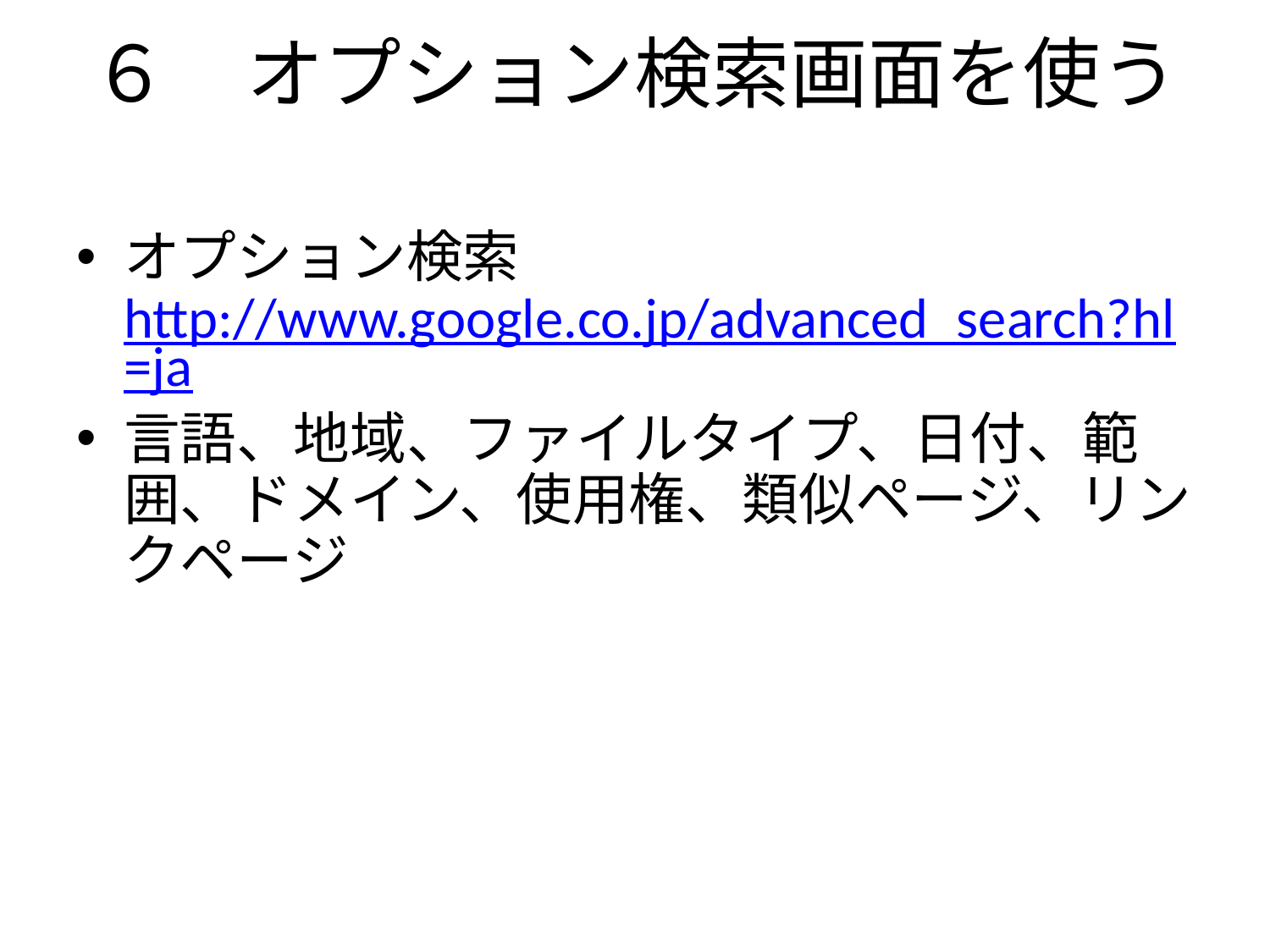

# ６　オプション検索画面を使う
オプション検索http://www.google.co.jp/advanced_search?hl=ja
言語、地域、ファイルタイプ、日付、範囲、ドメイン、使用権、類似ページ、リンクページ